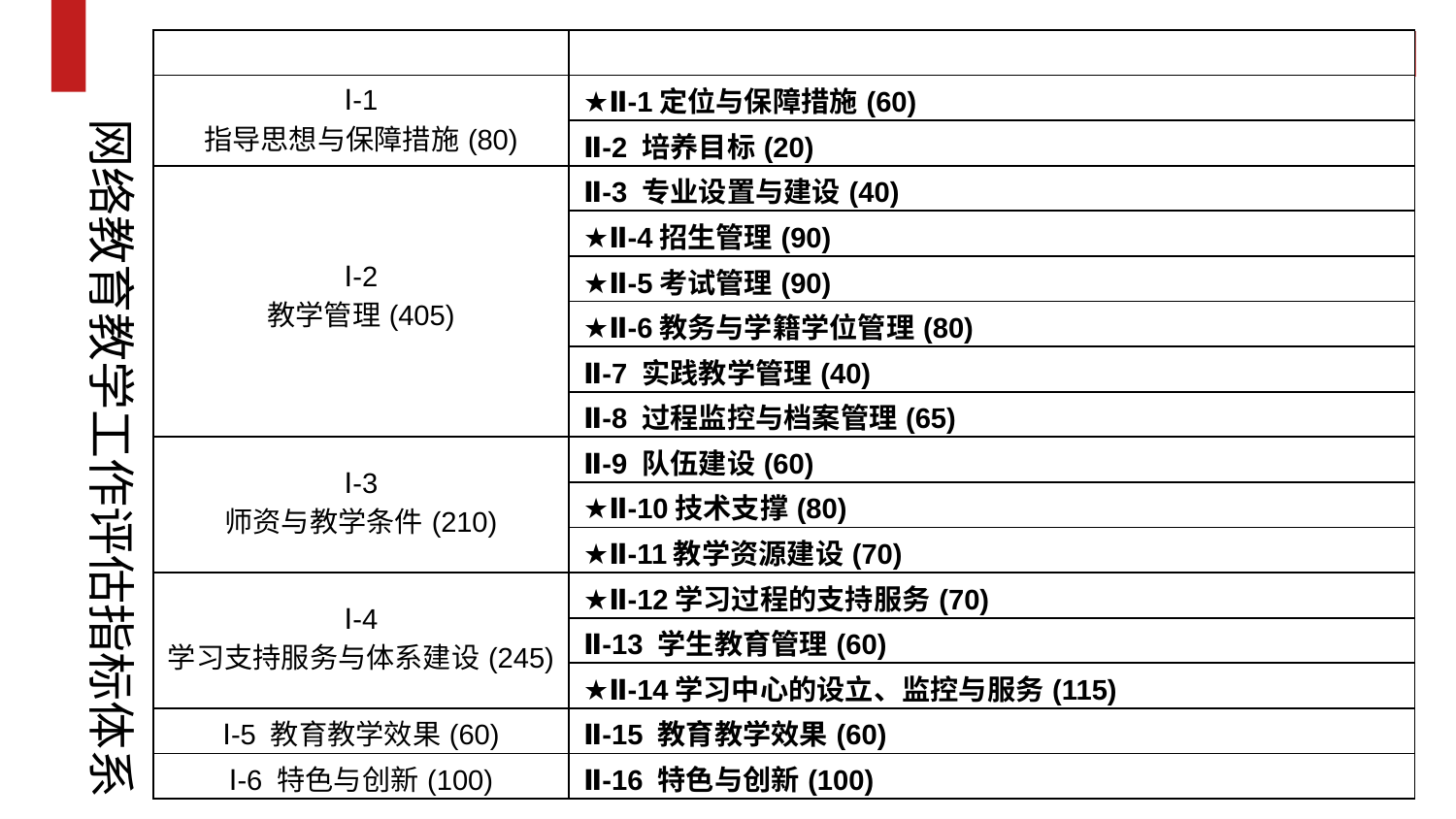

| 一级指标 | 二级指标 |
| --- | --- |
| Ⅰ-1 指导思想与保障措施(80) | ★Ⅱ-1定位与保障措施(60) |
|  | Ⅱ-2 培养目标(20) |
| Ⅰ-2 教学管理(405) | Ⅱ-3 专业设置与建设(40) |
|  | ★Ⅱ-4招生管理(90) |
|  | ★Ⅱ-5考试管理(90) |
|  | ★Ⅱ-6教务与学籍学位管理(80) |
|  | Ⅱ-7 实践教学管理(40) |
|  | Ⅱ-8 过程监控与档案管理(65) |
| Ⅰ-3 师资与教学条件(210) | Ⅱ-9 队伍建设(60) |
|  | ★Ⅱ-10技术支撑(80) |
|  | ★Ⅱ-11教学资源建设(70) |
| Ⅰ-4 学习支持服务与体系建设(245) | ★Ⅱ-12学习过程的支持服务(70) |
|  | Ⅱ-13 学生教育管理(60) |
|  | ★Ⅱ-14学习中心的设立、监控与服务(115) |
| Ⅰ-5 教育教学效果(60) | Ⅱ-15 教育教学效果(60) |
| Ⅰ-6 特色与创新(100) | Ⅱ-16 特色与创新(100) |

网络教育教学工作评估指标体系